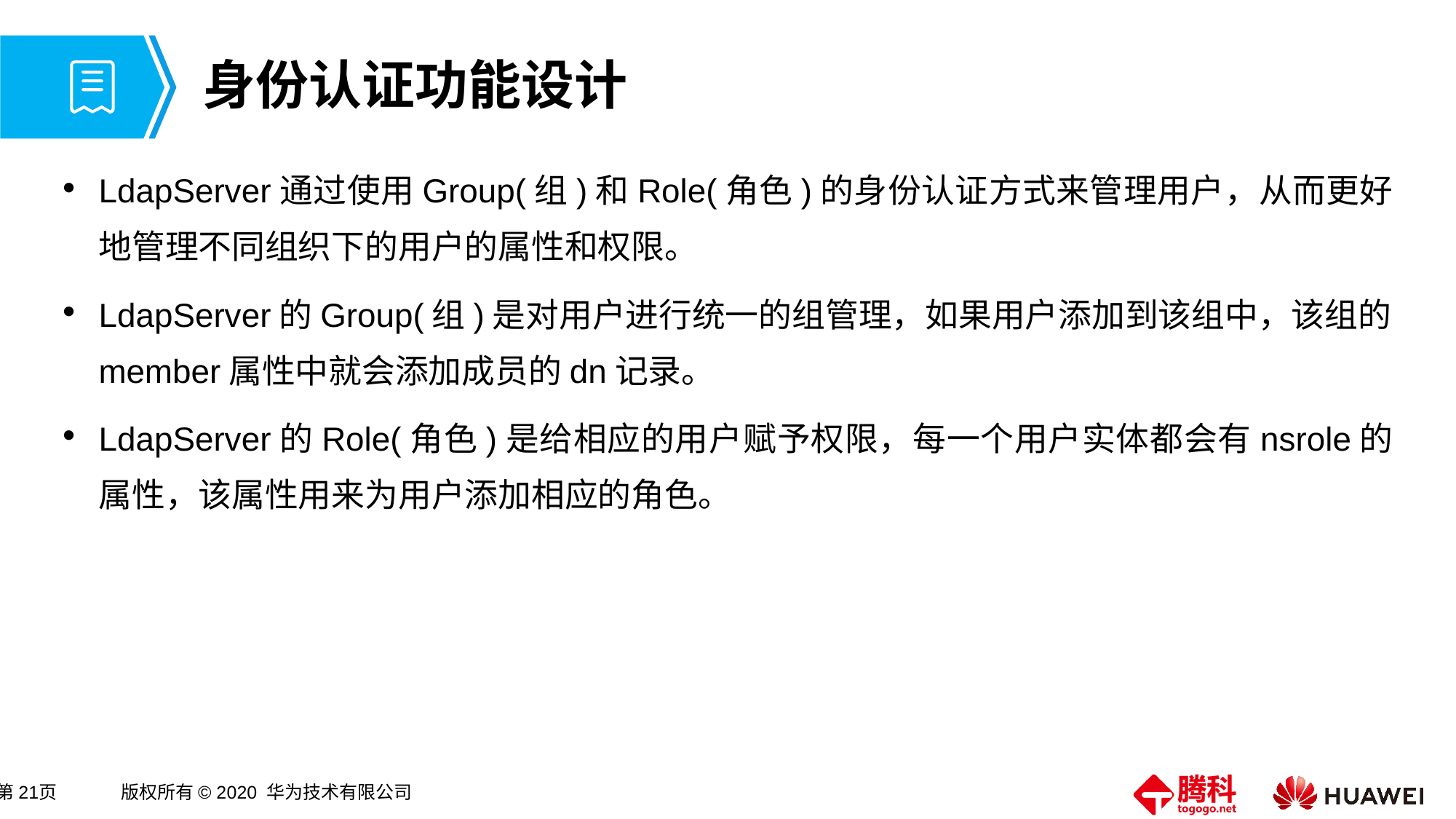

# 身份认证功能设计
LdapServer通过使用Group(组)和Role(角色)的身份认证方式来管理用户，从而更好地管理不同组织下的用户的属性和权限。
LdapServer的Group(组)是对用户进行统一的组管理，如果用户添加到该组中，该组的member属性中就会添加成员的dn记录。
LdapServer的Role(角色)是给相应的用户赋予权限，每一个用户实体都会有nsrole的属性，该属性用来为用户添加相应的角色。